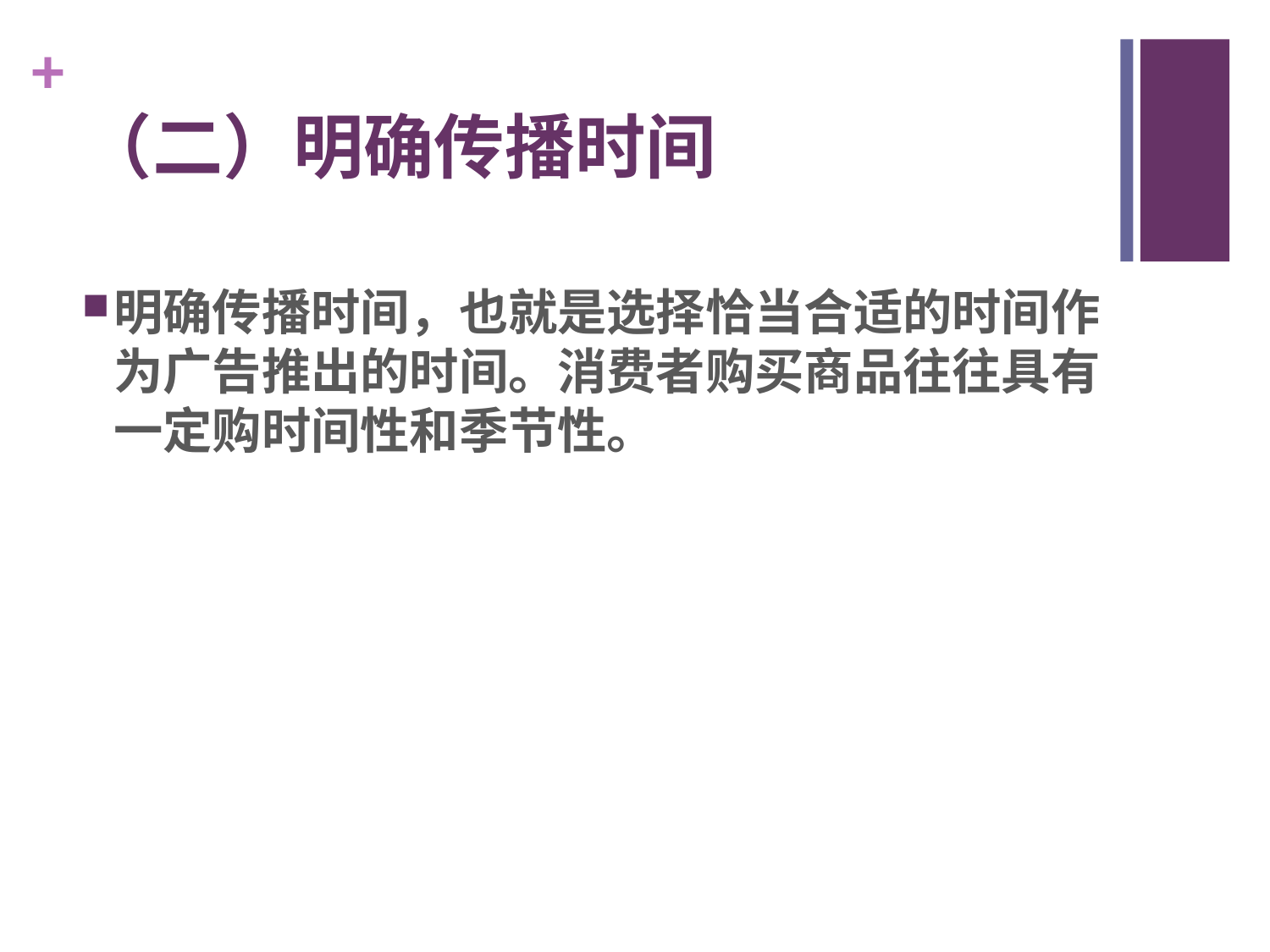

# （二）明确传播时间
明确传播时间，也就是选择恰当合适的时间作为广告推出的时间。消费者购买商品往往具有一定购时间性和季节性。